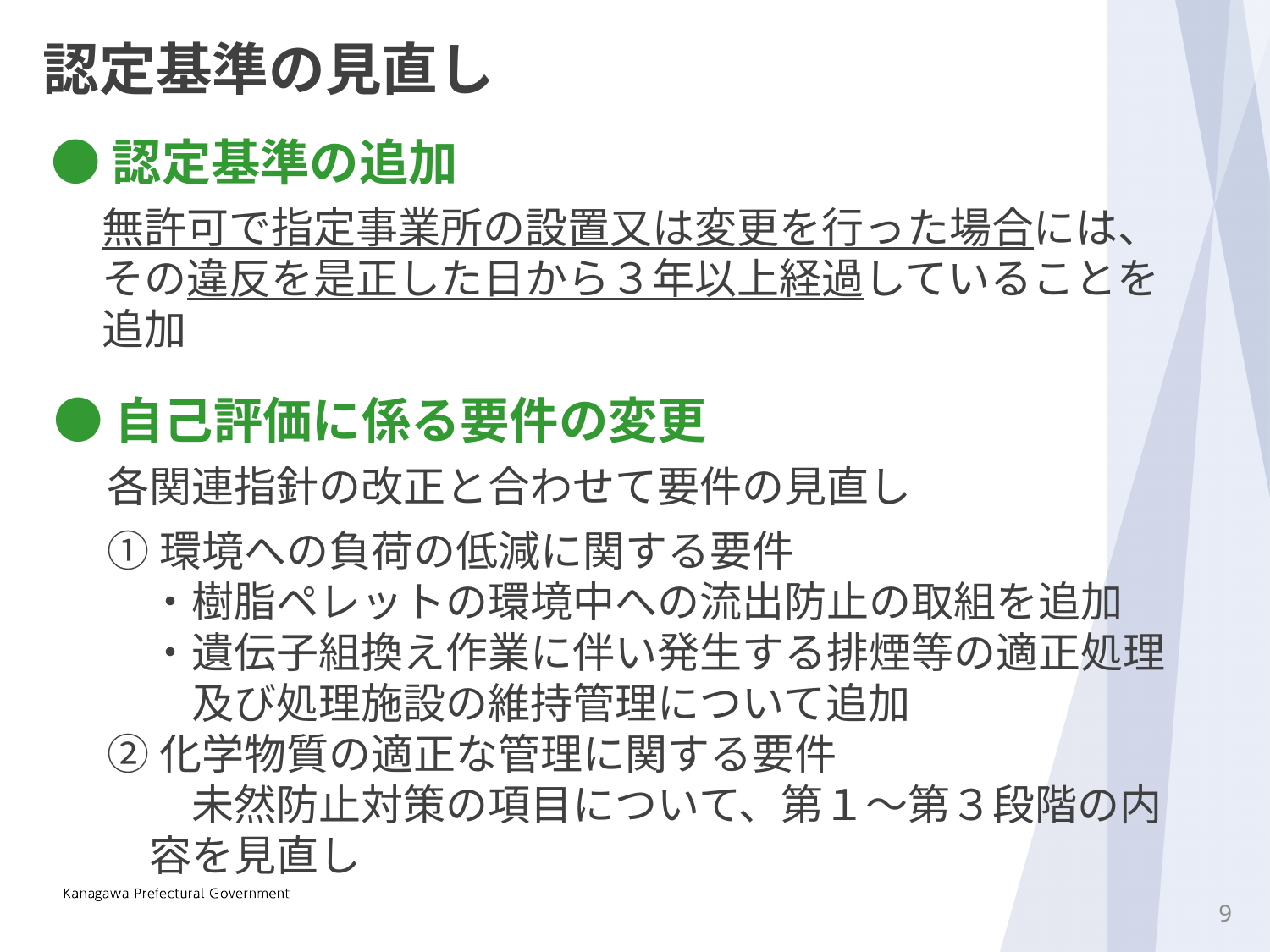

認定基準の見直し
●認定基準の追加
無許可で指定事業所の設置又は変更を行った場合には、その違反を是正した日から３年以上経過していることを追加
●自己評価に係る要件の変更
各関連指針の改正と合わせて要件の見直し
①環境への負荷の低減に関する要件
　・樹脂ペレットの環境中への流出防止の取組を追加
　・遺伝子組換え作業に伴い発生する排煙等の適正処理
　　及び処理施設の維持管理について追加
②化学物質の適正な管理に関する要件
　　未然防止対策の項目について、第１～第３段階の内
　容を見直し
9